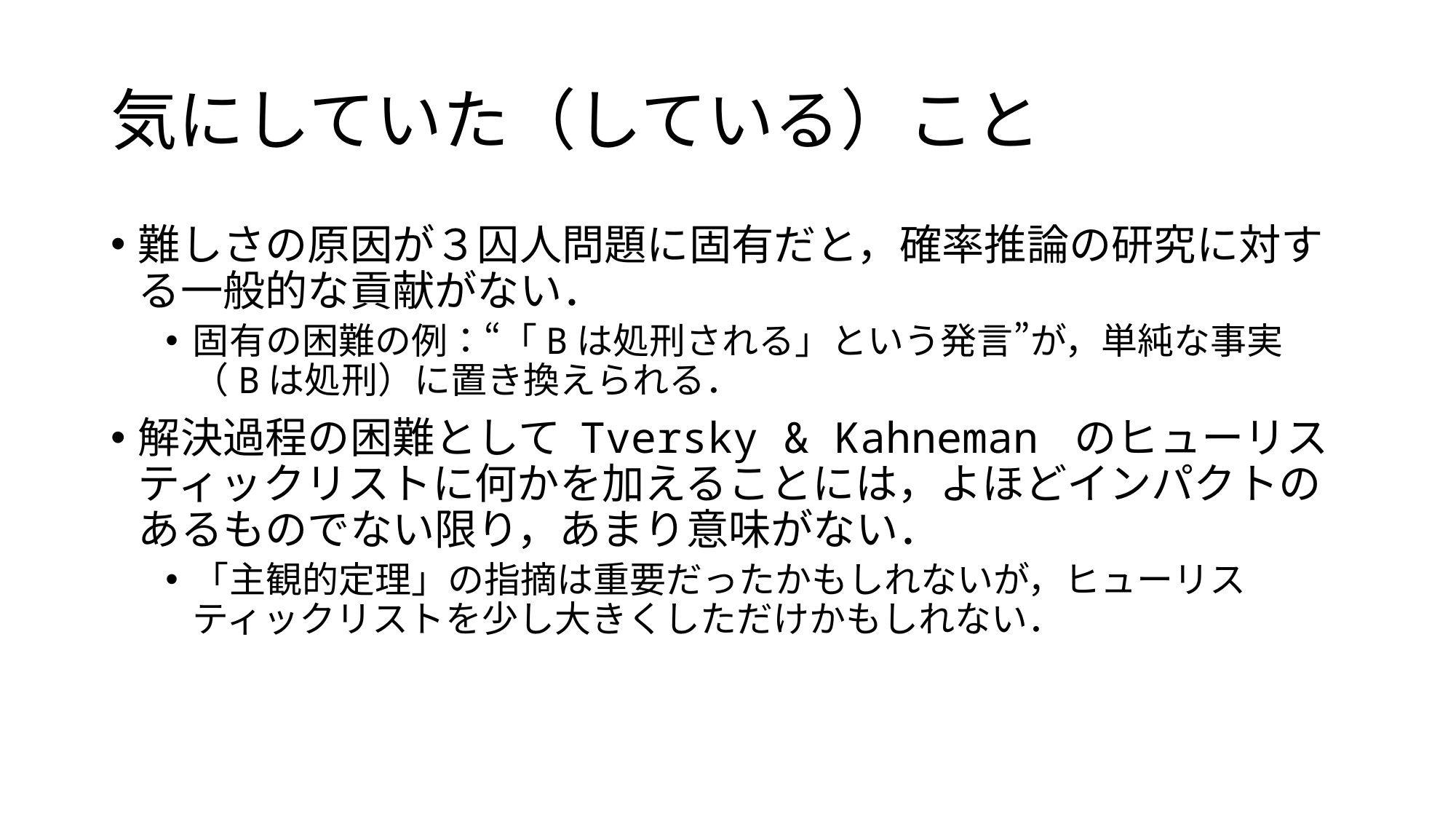

# 気にしていた（している）こと
難しさの原因が３囚人問題に固有だと，確率推論の研究に対する一般的な貢献がない．
固有の困難の例：“「Bは処刑される」という発言”が，単純な事実（Bは処刑）に置き換えられる．
解決過程の困難として Tversky & Kahneman のヒューリスティックリストに何かを加えることには，よほどインパクトのあるものでない限り，あまり意味がない．
「主観的定理」の指摘は重要だったかもしれないが，ヒューリスティックリストを少し大きくしただけかもしれない．